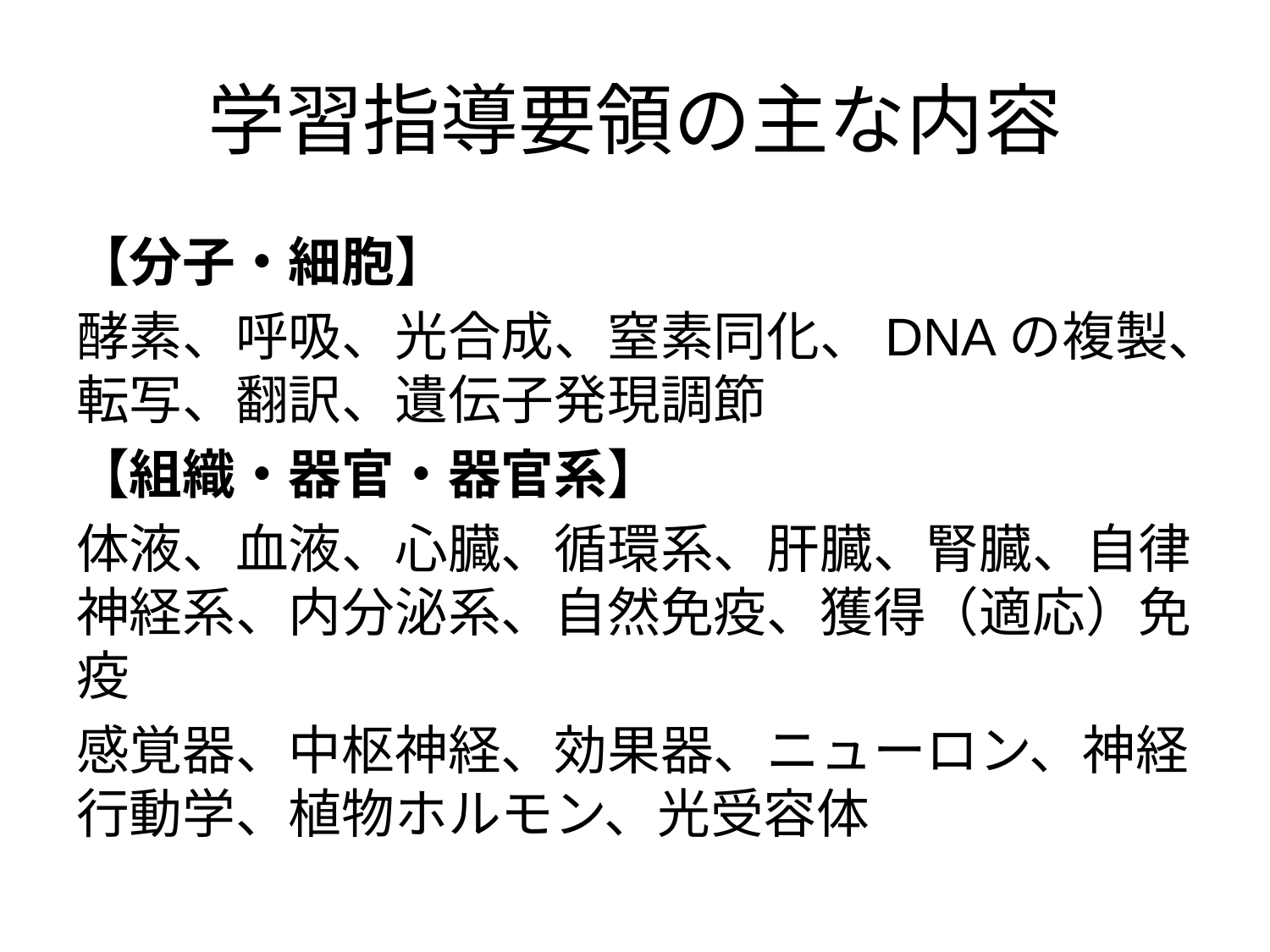

# 学習指導要領の主な内容
【分子・細胞】
酵素、呼吸、光合成、窒素同化、DNAの複製、転写、翻訳、遺伝子発現調節
【組織・器官・器官系】
体液、血液、心臓、循環系、肝臓、腎臓、自律神経系、内分泌系、自然免疫、獲得（適応）免疫
感覚器、中枢神経、効果器、ニューロン、神経行動学、植物ホルモン、光受容体